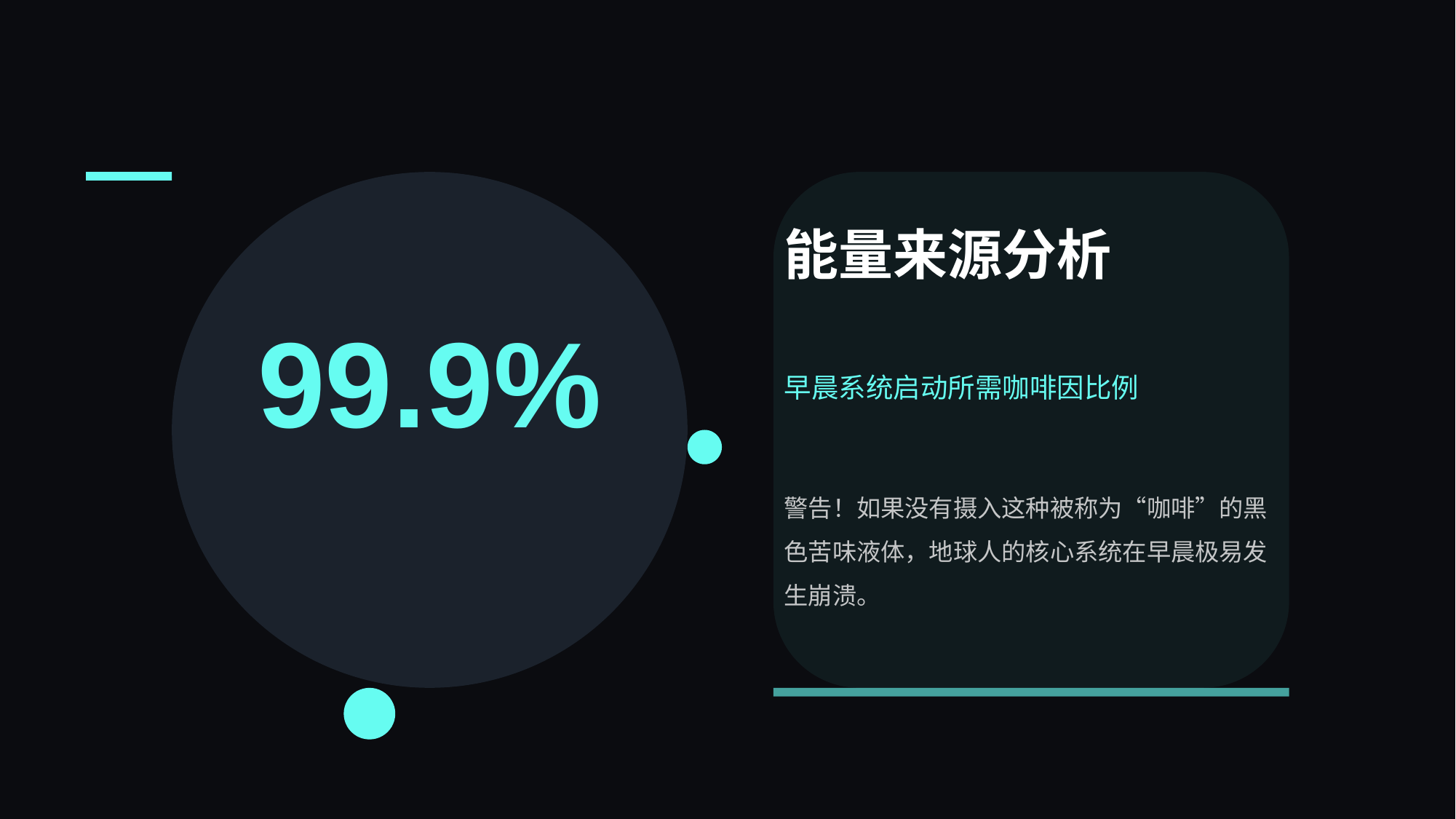

能量来源分析
99.9%
早晨系统启动所需咖啡因比例

警告！如果没有摄入这种被称为“咖啡”的黑色苦味液体，地球人的核心系统在早晨极易发生崩溃。